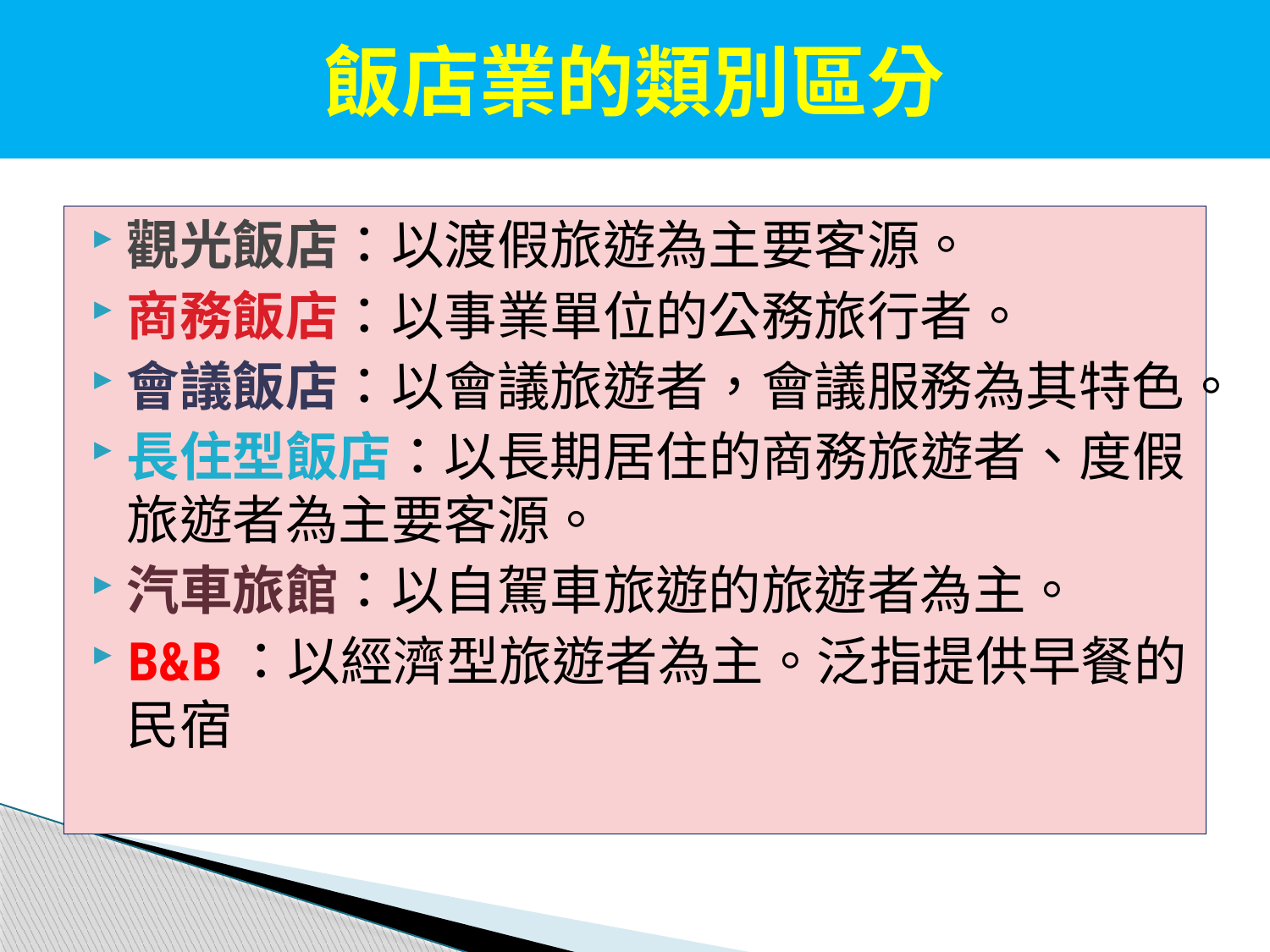

# 飯店業的類別區分
觀光飯店：以渡假旅遊為主要客源。
商務飯店：以事業單位的公務旅行者。
會議飯店：以會議旅遊者，會議服務為其特色。
長住型飯店：以長期居住的商務旅遊者、度假旅遊者為主要客源。
汽車旅館：以自駕車旅遊的旅遊者為主。
B&B：以經濟型旅遊者為主。泛指提供早餐的民宿